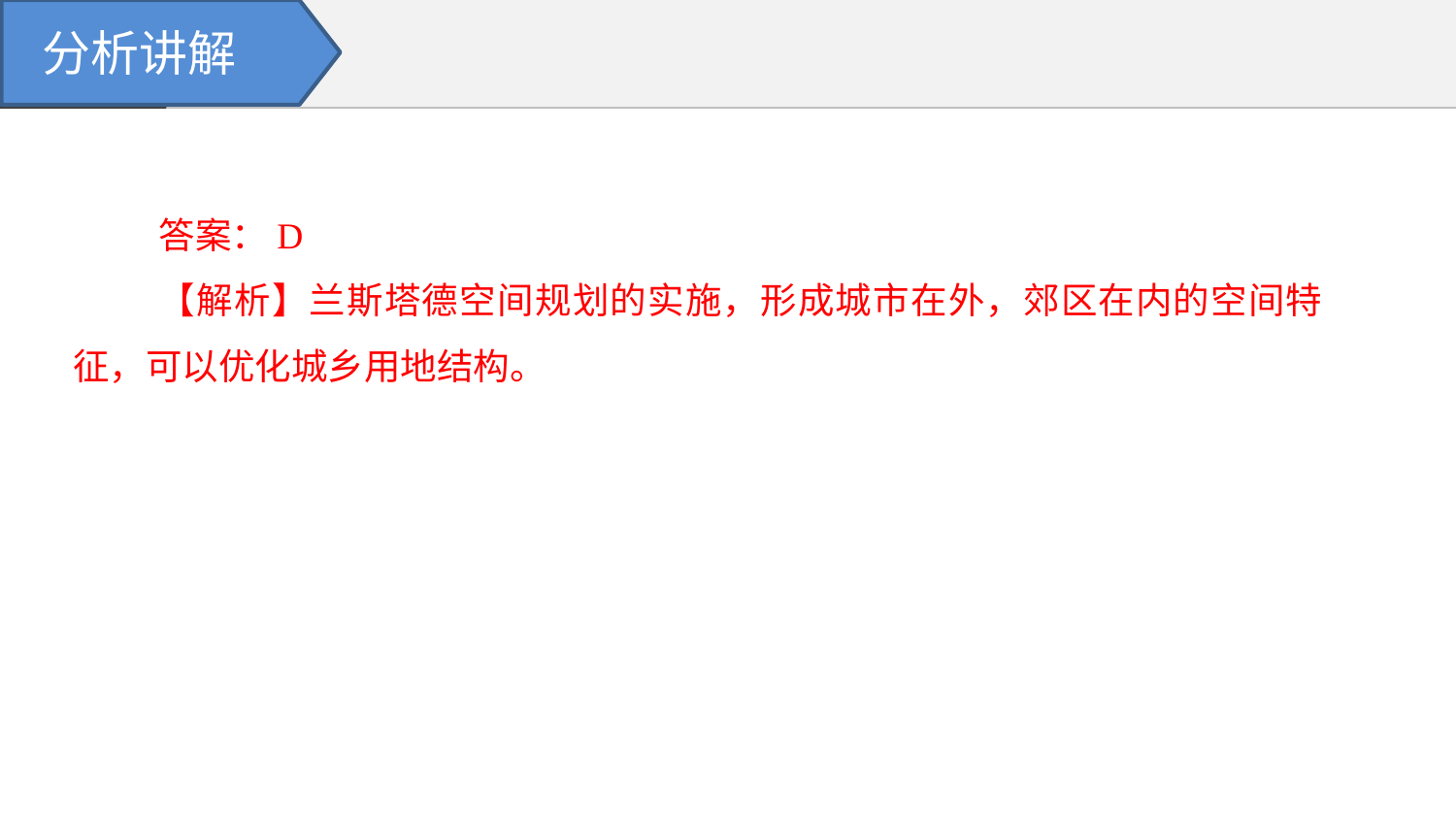

分析讲解
答案：D
【解析】兰斯塔德空间规划的实施，形成城市在外，郊区在内的空间特征，可以优化城乡用地结构。